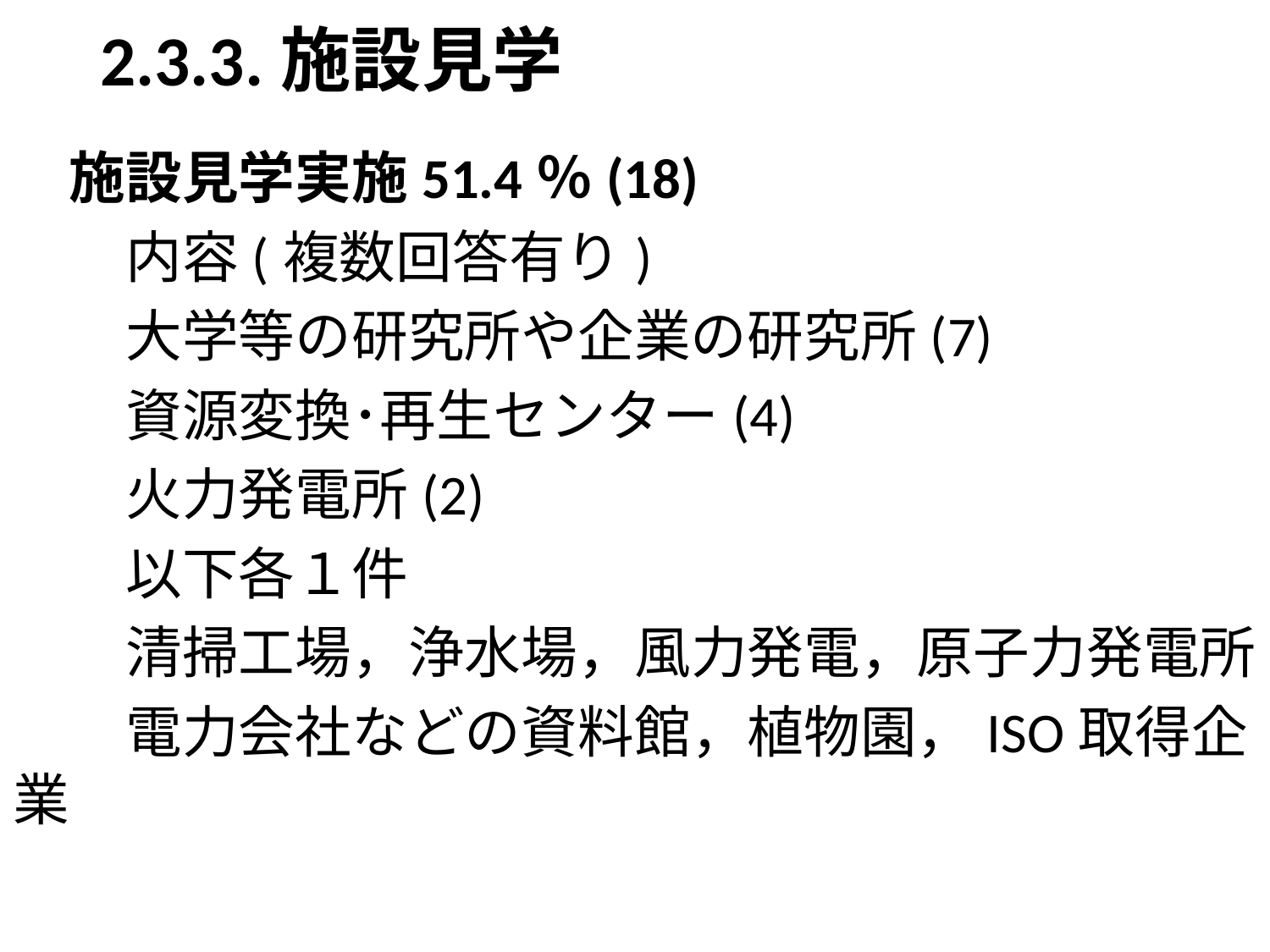

# 2.3.3.施設見学
　施設見学実施51.4％(18)
　　内容(複数回答有り)
　　大学等の研究所や企業の研究所(7)
　　資源変換･再生センター(4)
　　火力発電所(2)
　　以下各１件
　　清掃工場，浄水場，風力発電，原子力発電所
　　電力会社などの資料館，植物園，ISO取得企業